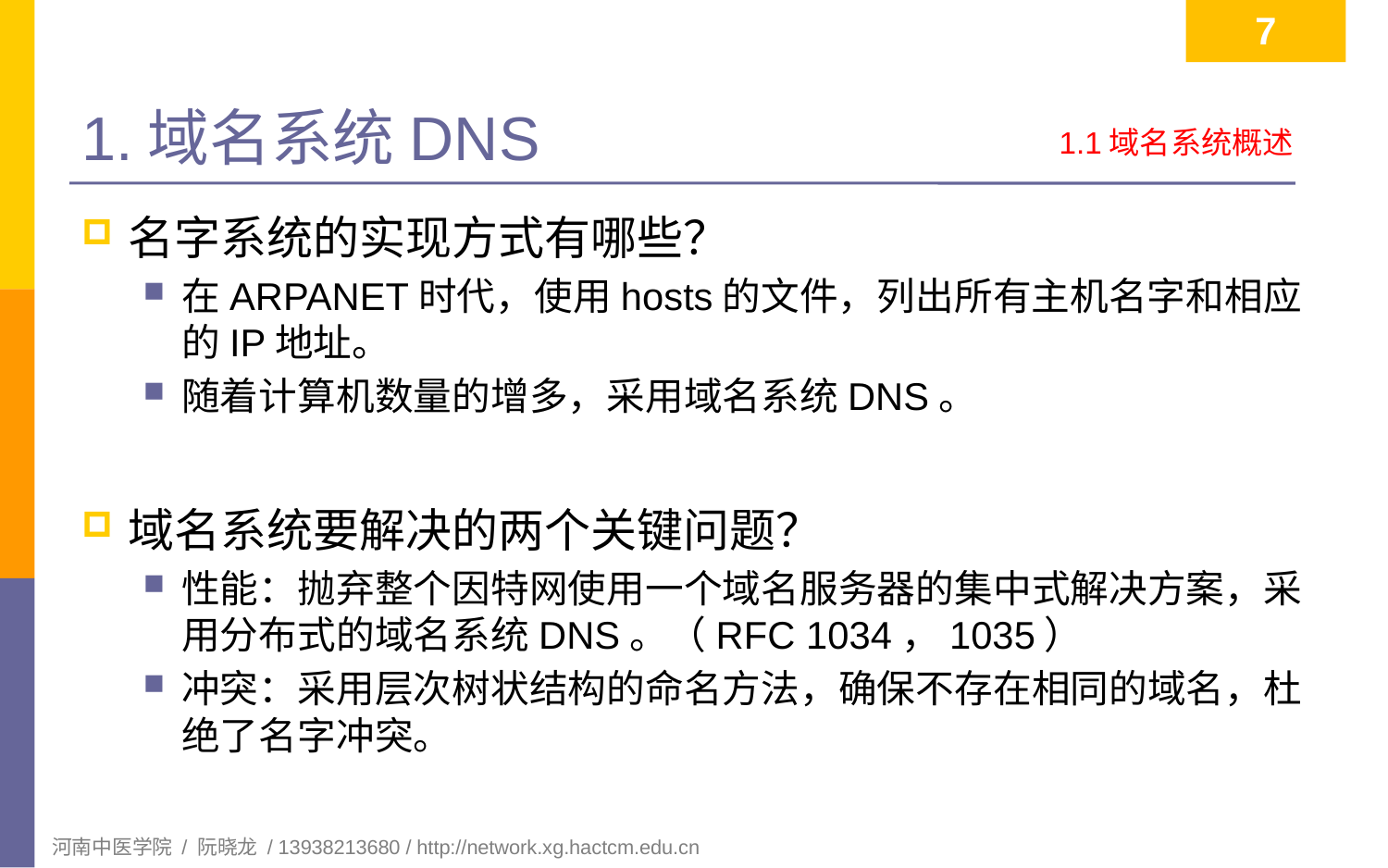

7
# 1.域名系统DNS
1.1域名系统概述
名字系统的实现方式有哪些？
在ARPANET时代，使用hosts的文件，列出所有主机名字和相应的IP地址。
随着计算机数量的增多，采用域名系统DNS。

域名系统要解决的两个关键问题？
性能：抛弃整个因特网使用一个域名服务器的集中式解决方案，采用分布式的域名系统DNS。（RFC 1034，1035）
冲突：采用层次树状结构的命名方法，确保不存在相同的域名，杜绝了名字冲突。